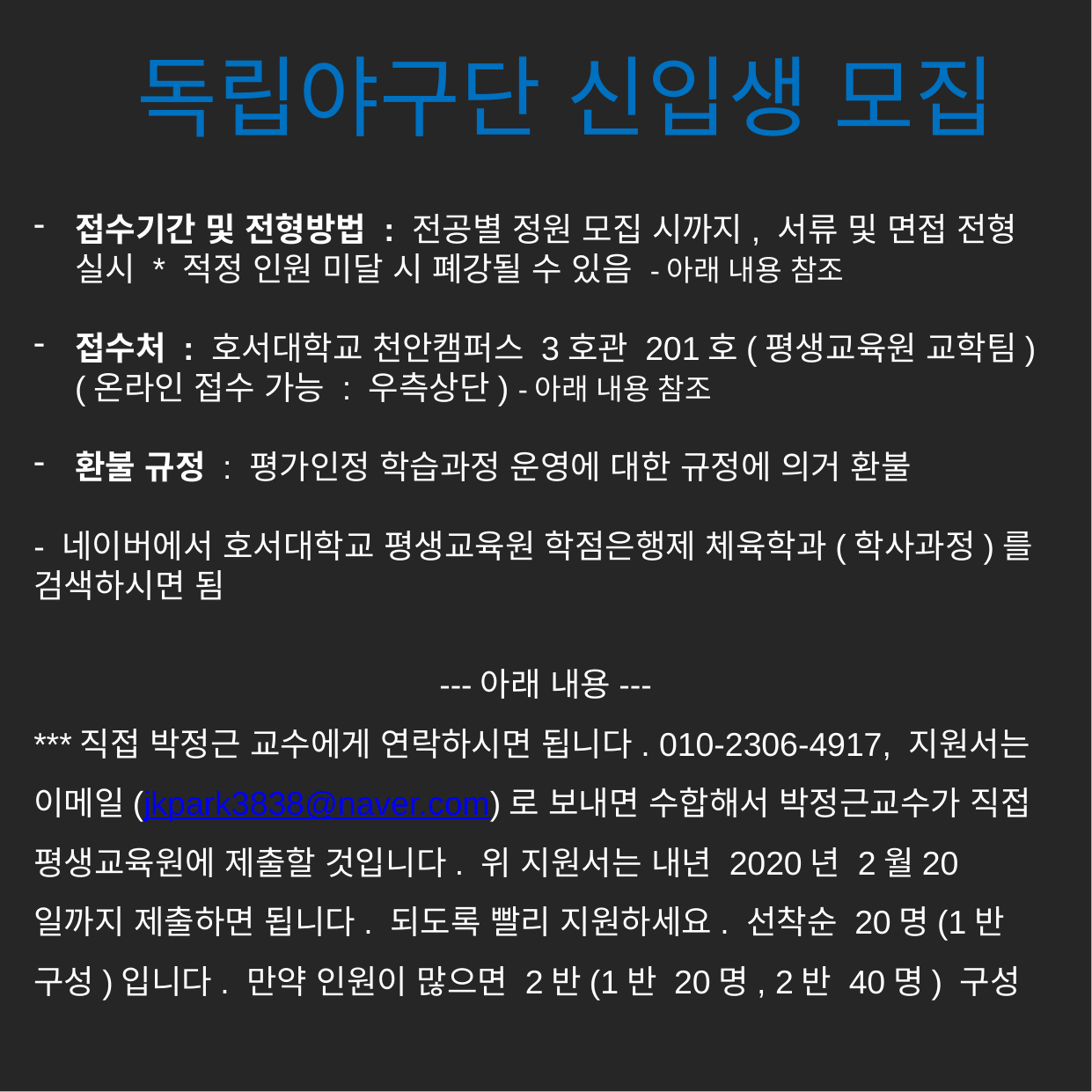

독립야구단 신입생 모집
#
접수기간 및 전형방법 : 전공별 정원 모집 시까지, 서류 및 면접 전형 실시 * 적정 인원 미달 시 폐강될 수 있음 -아래 내용 참조

접수처 : 호서대학교 천안캠퍼스 3호관 201호(평생교육원 교학팀) (온라인 접수 가능 : 우측상단) -아래 내용 참조

환불 규정 : 평가인정 학습과정 운영에 대한 규정에 의거 환불

- 네이버에서 호서대학교 평생교육원 학점은행제 체육학과(학사과정)를 검색하시면 됨

---아래 내용---
***직접 박정근 교수에게 연락하시면 됩니다. 010-2306-4917, 지원서는 이메일(jkpark3838@naver.com)로 보내면 수합해서 박정근교수가 직접 평생교육원에 제출할 것입니다. 위 지원서는 내년 2020년 2월20일까지 제출하면 됩니다. 되도록 빨리 지원하세요. 선착순 20명(1반 구성)입니다. 만약 인원이 많으면 2반(1반 20명, 2반 40명) 구성